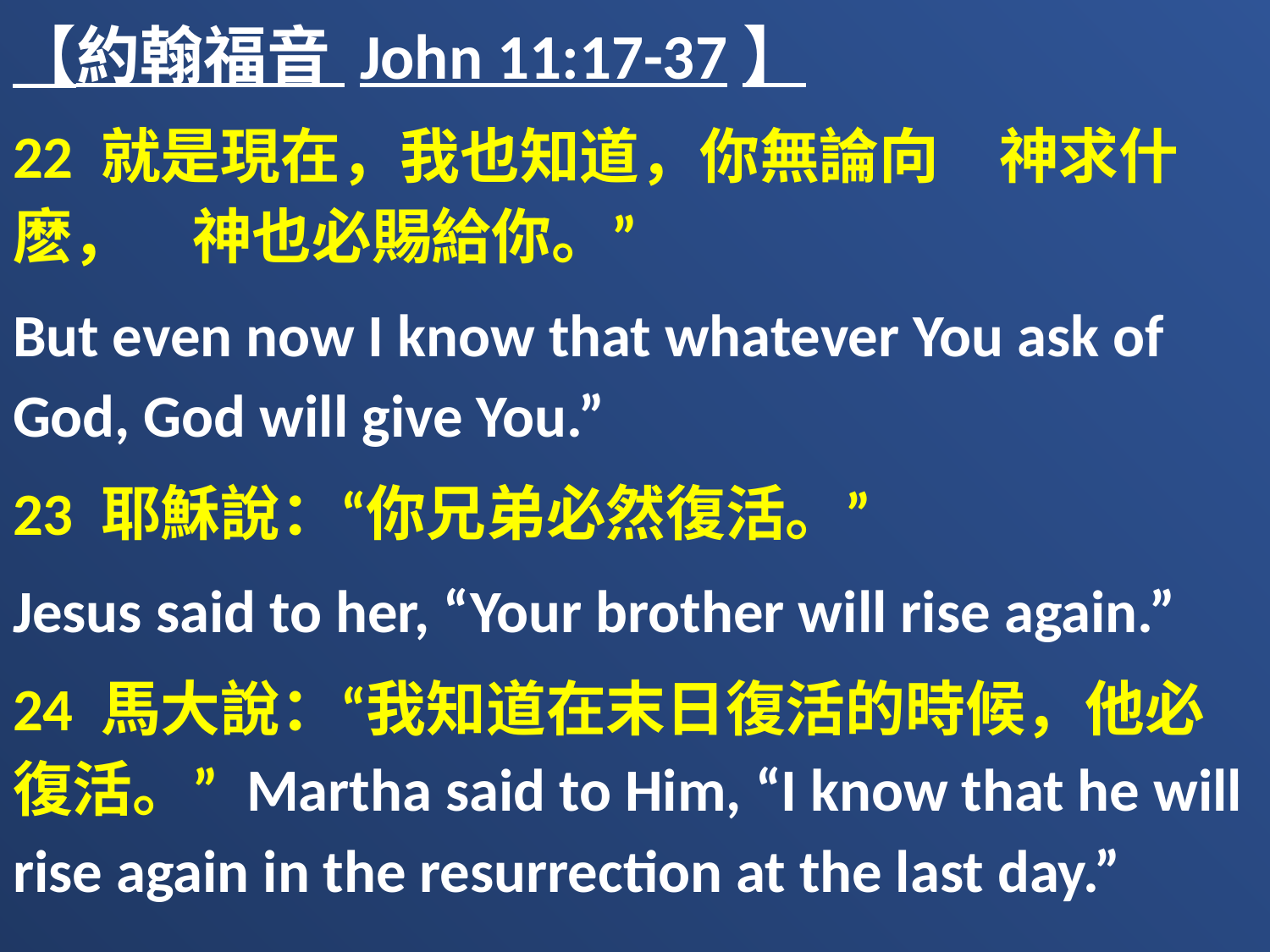

【約翰福音 John 11:17-37】
22 就是現在，我也知道，你無論向　神求什麽，　神也必賜給你。”
But even now I know that whatever You ask of God, God will give You.”
23 耶穌說：“你兄弟必然復活。”
Jesus said to her, “Your brother will rise again.”
24 馬大說：“我知道在末日復活的時候，他必復活。” Martha said to Him, “I know that he will rise again in the resurrection at the last day.”